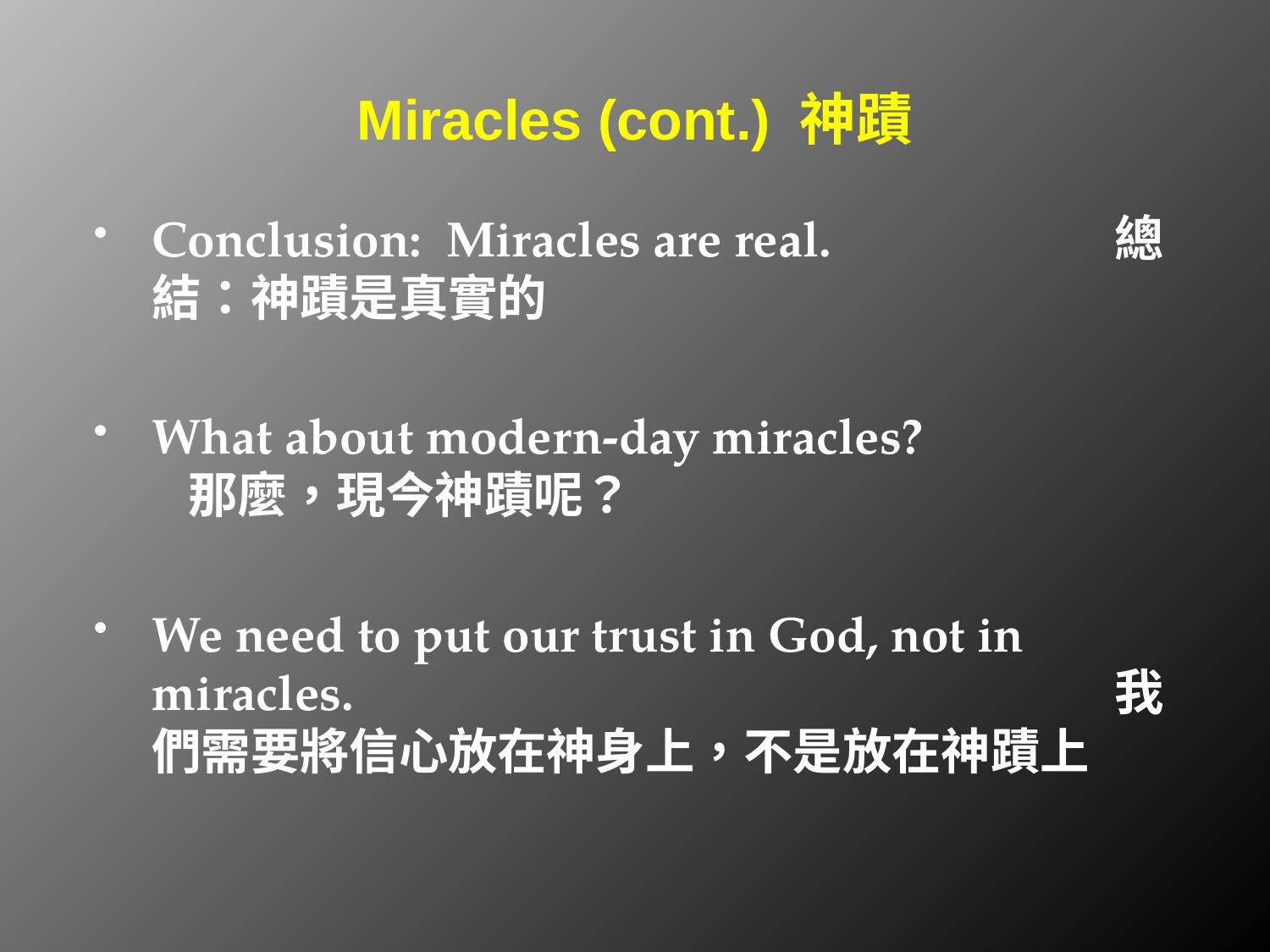

# Miracles (cont.) 神蹟
Conclusion:  Miracles are real. 		     總結：神蹟是真實的

What about modern-day miracles? 		     那麼，現今神蹟呢？

We need to put our trust in God, not in miracles. 						     我們需要將信心放在神身上，不是放在神蹟上